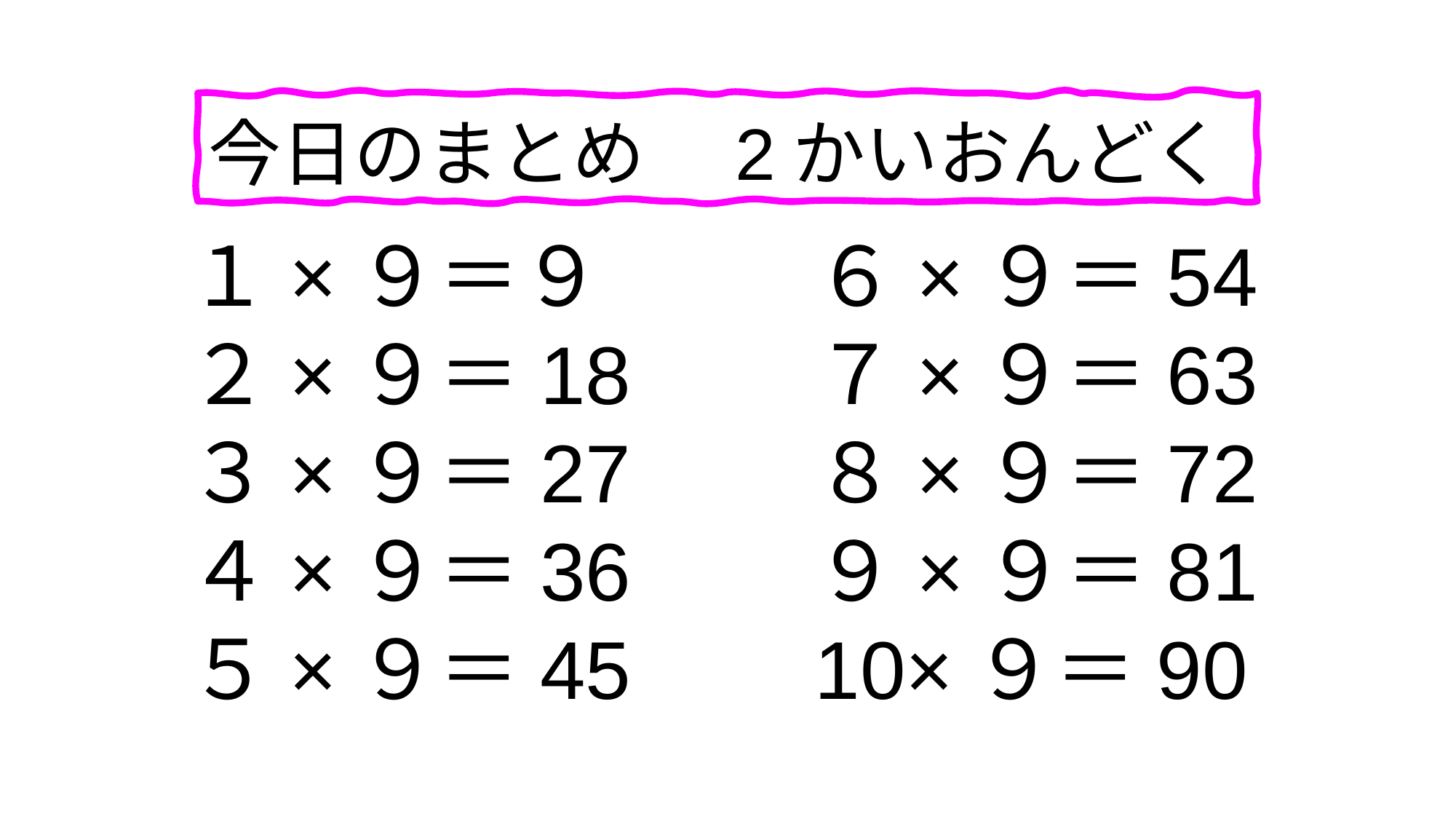

今日のまとめ　2かいおんどく
１×９＝９
２×９＝18
３×９＝27
４×９＝36
５×９＝45
６×９＝54
７×９＝63
８×９＝72
９×９＝81
10×９＝90